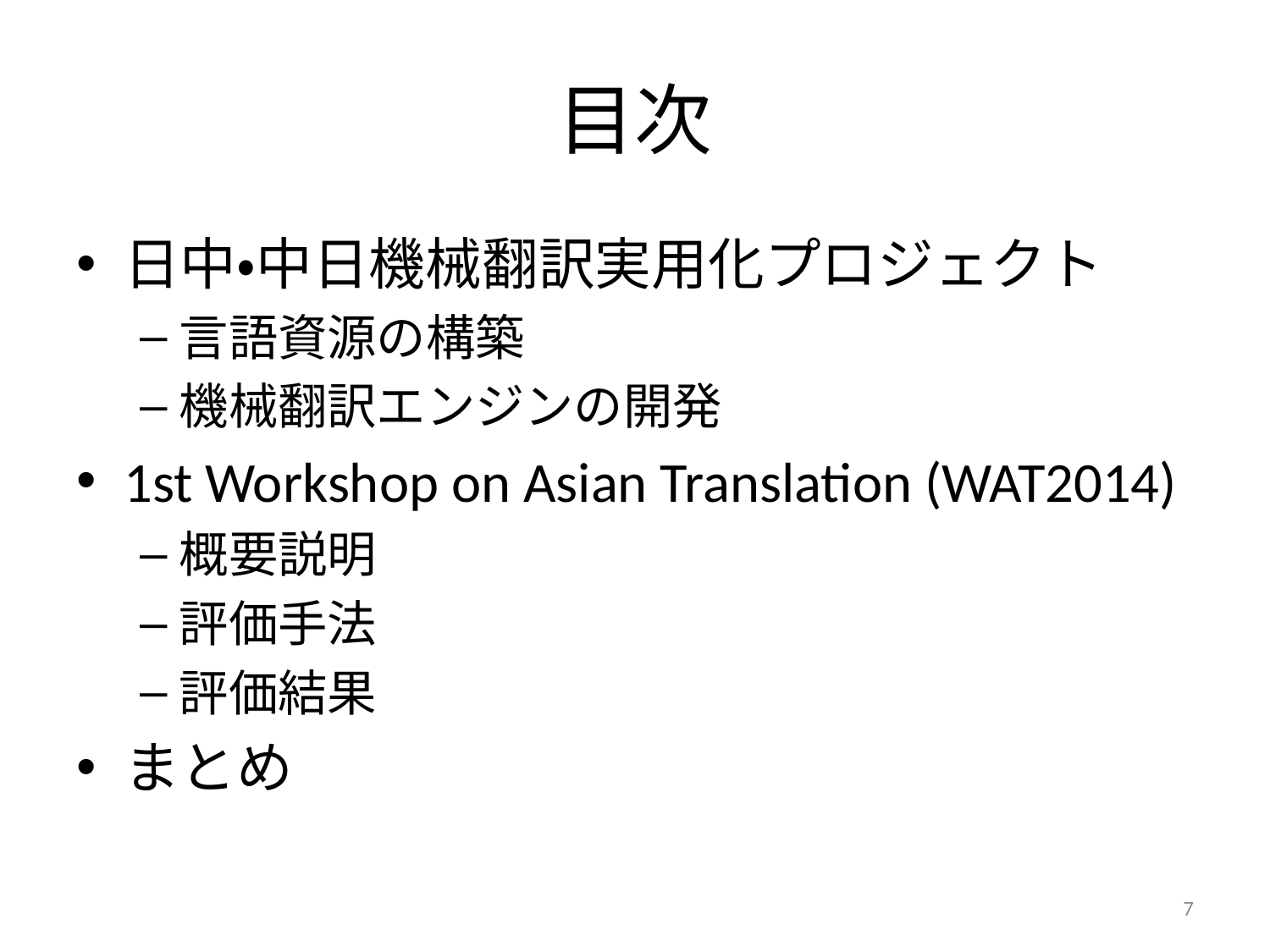

# 目次
日中・中日機械翻訳実用化プロジェクト
言語資源の構築
機械翻訳エンジンの開発
1st Workshop on Asian Translation (WAT2014)
概要説明
評価手法
評価結果
まとめ

7